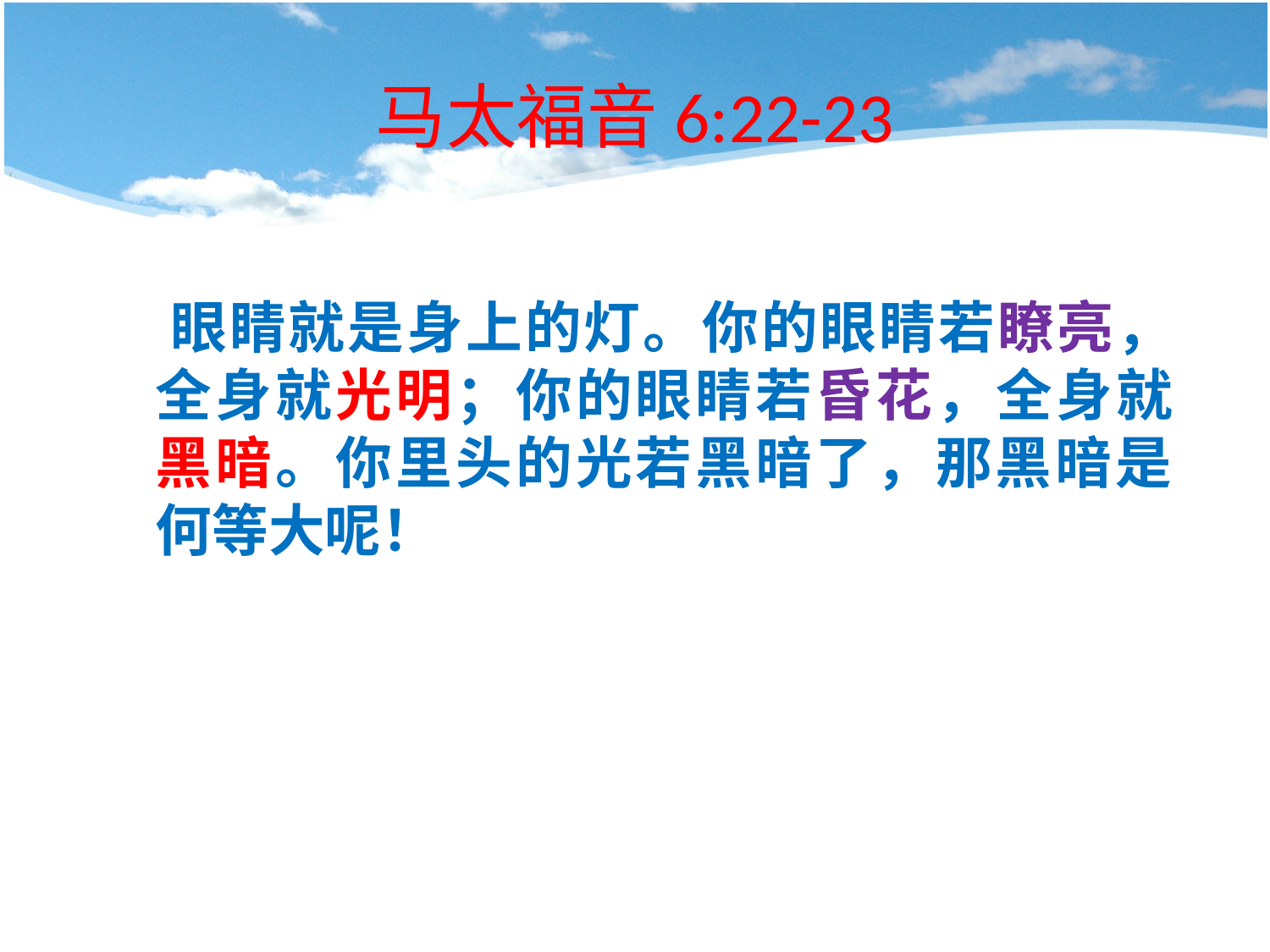

# 马太福音6:22-23
   眼睛就是身上的灯。你的眼睛若瞭亮，全身就光明；你的眼睛若昏花，全身就黑暗。你里头的光若黑暗了，那黑暗是何等大呢！